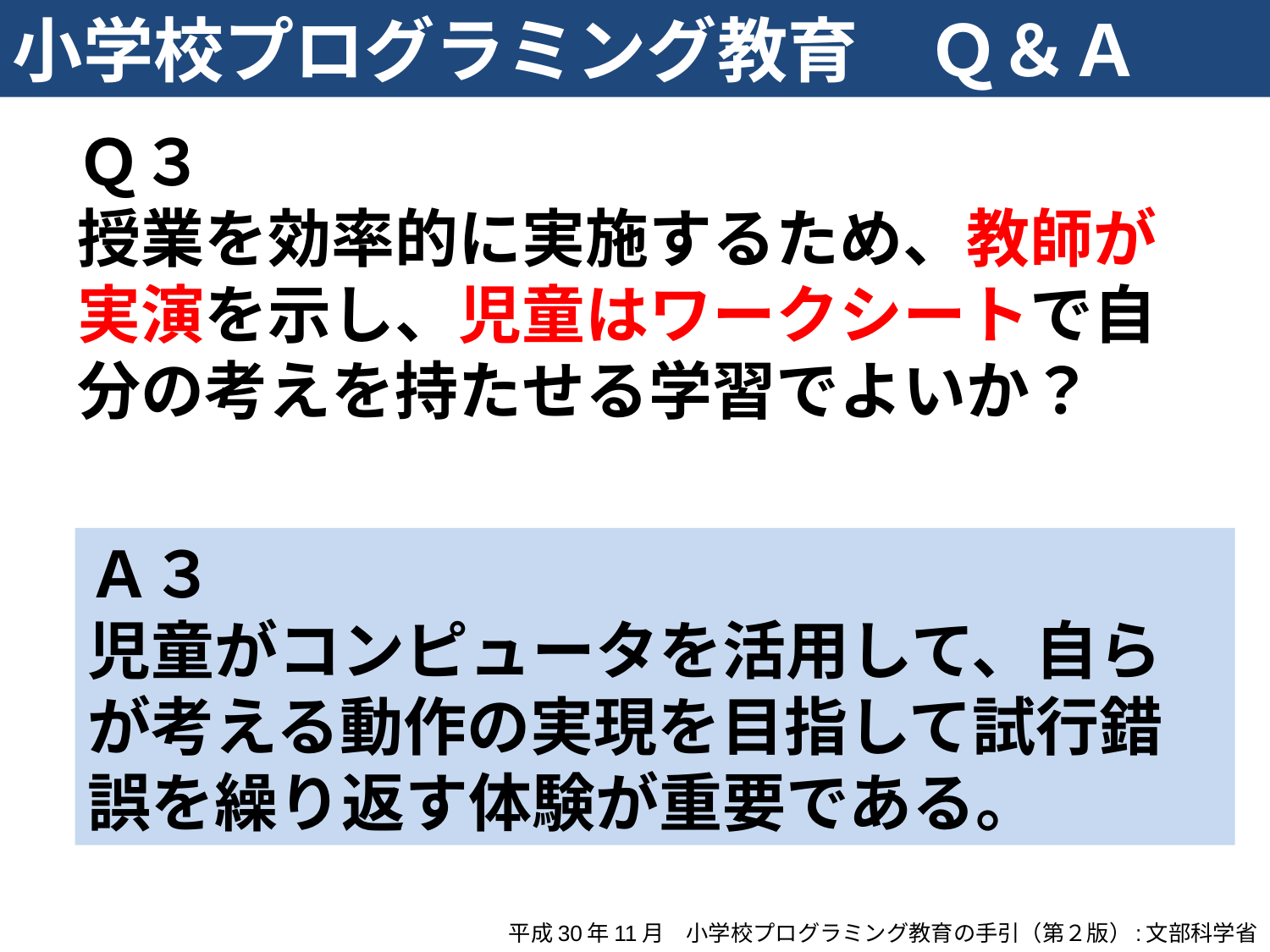

小学校プログラミング教育　Ｑ＆Ａ
Ｑ３
授業を効率的に実施するため、教師が実演を示し、児童はワークシートで自分の考えを持たせる学習でよいか？
Ａ３
児童がコンピュータを活用して、自らが考える動作の実現を目指して試行錯誤を繰り返す体験が重要である。
平成30年11月　小学校プログラミング教育の手引（第２版）:文部科学省